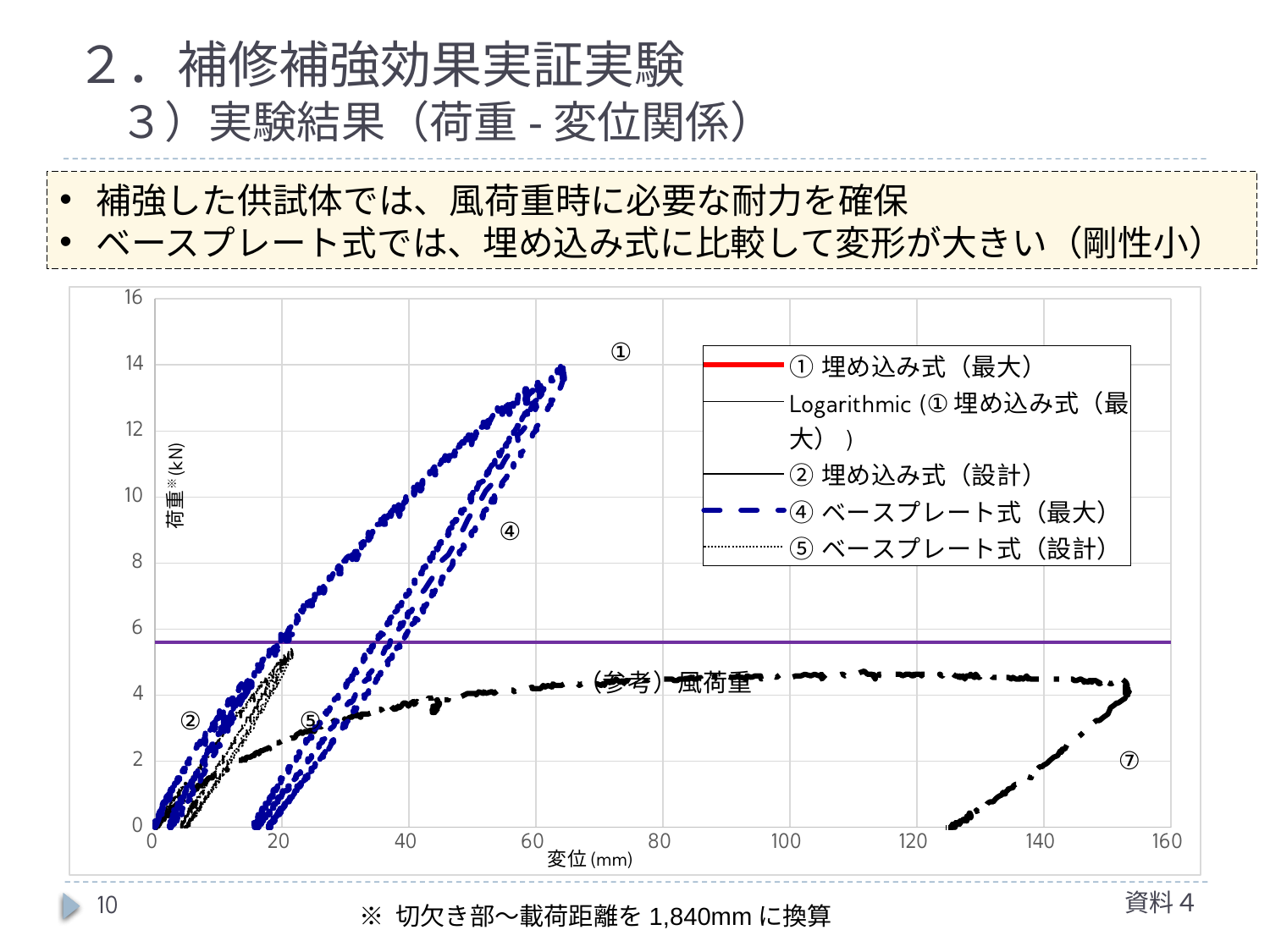

# ２．補修補強効果実証実験 　３）実験結果（荷重-変位関係）
補強した供試体では、風荷重時に必要な耐力を確保
ベースプレート式では、埋め込み式に比較して変形が大きい（剛性小）

### Chart

| Category |  |  |  |  |  | （参考）風荷重（60m/s相当） |
|---|---|---|---|---|---|---|
資料４
10
※ 切欠き部～載荷距離を1,840mmに換算